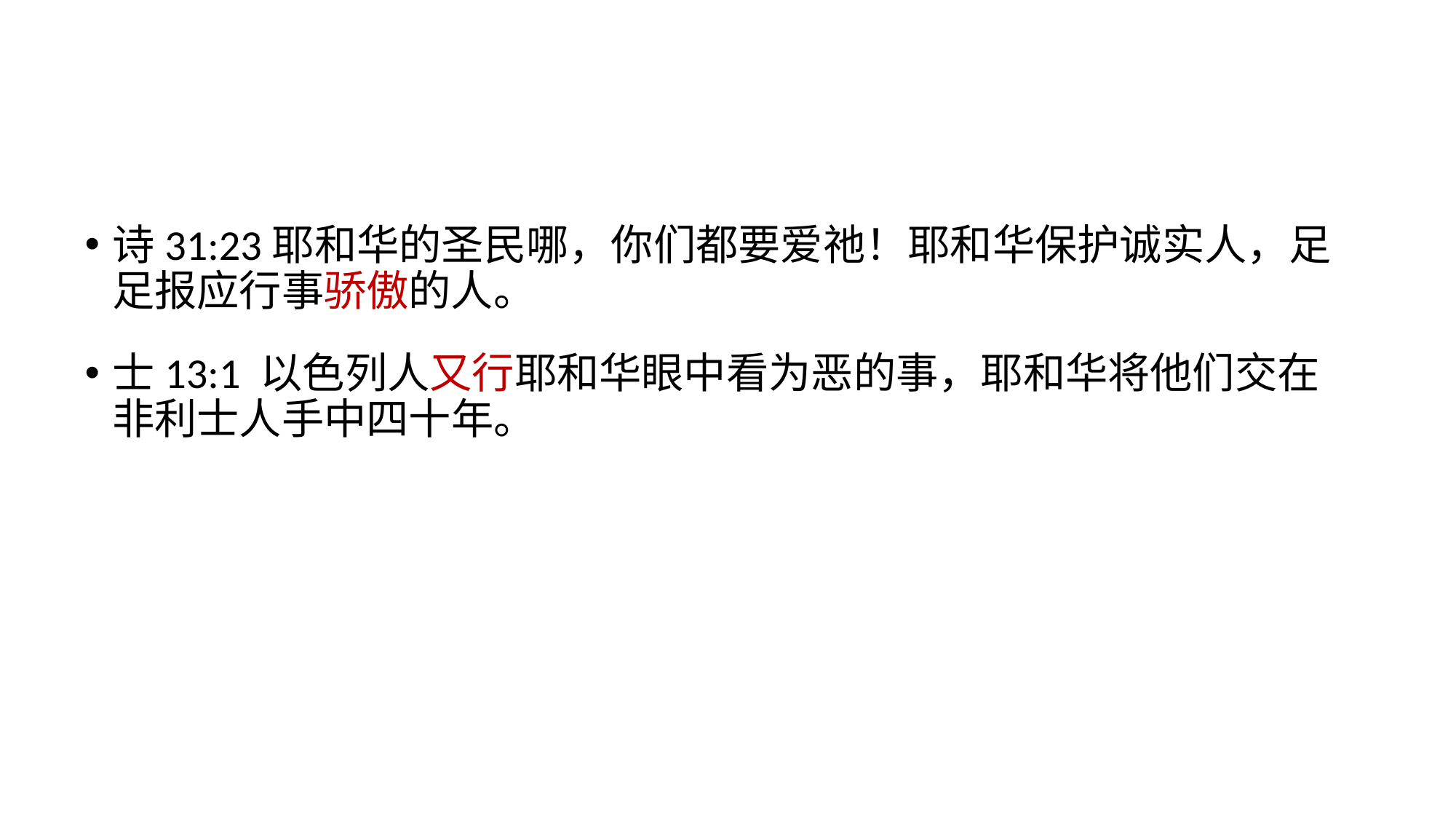

诗31:23耶和华的圣民哪，你们都要爱祂！耶和华保护诚实人，足足报应行事骄傲的人。

士13:1 以色列人又行耶和华眼中看为恶的事，耶和华将他们交在非利士人手中四十年。